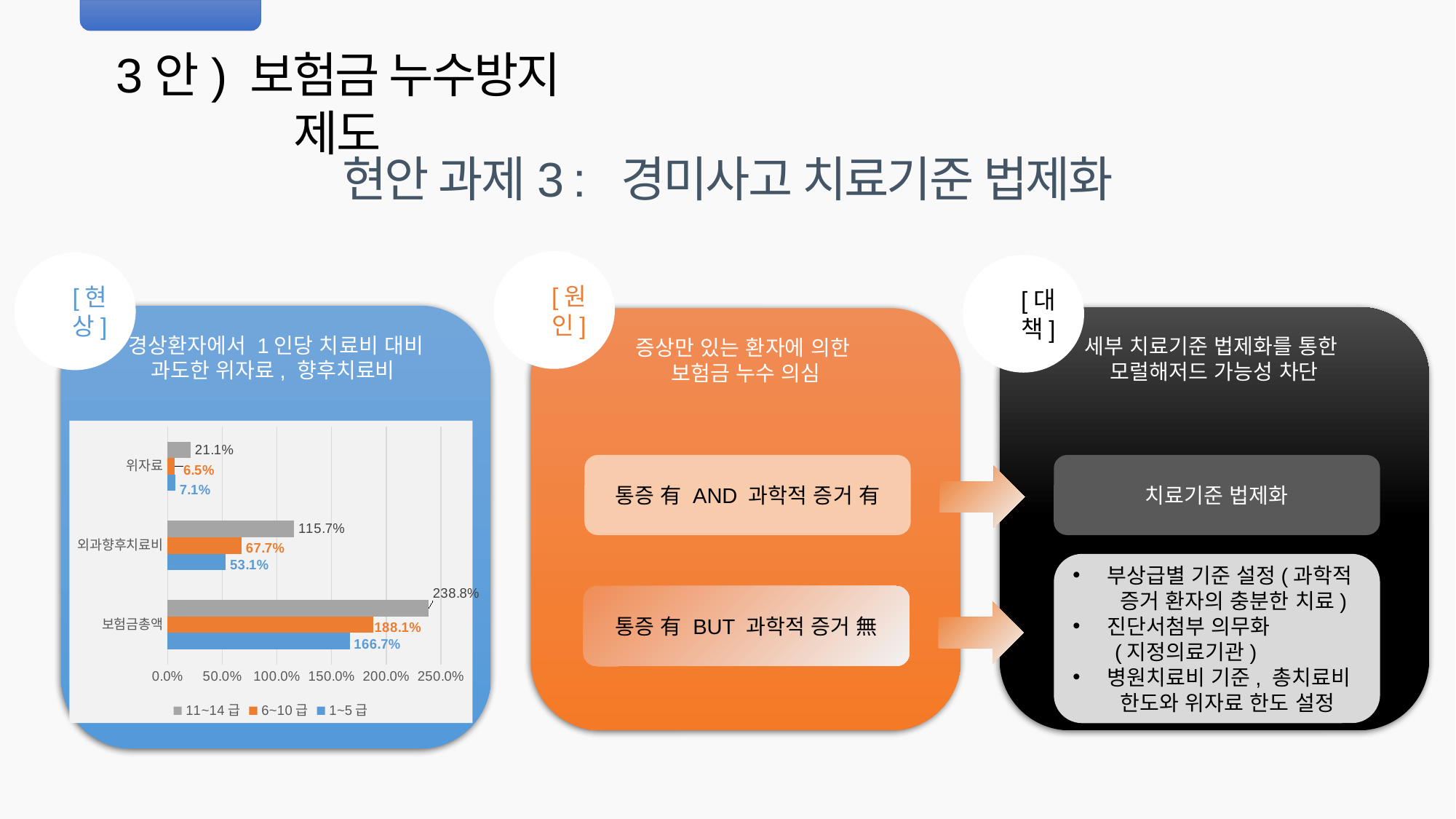

3안) 보험금 누수방지 제도
현안 과제3 :  경미사고 치료기준 법제화
[원인]
[현상]
[대책]
경상환자에서 1인당 치료비 대비
과도한 위자료, 향후치료비
세부 치료기준 법제화를 통한
모럴해저드 가능성 차단
증상만 있는 환자에 의한
보험금 누수 의심

### Chart

| Category | 1~5급 | 6~10급 | 11~14급 |
|---|---|---|---|
| 보험금총액 | 1.667 | 1.881 | 2.388 |
| 외과향후치료비 | 0.531 | 0.677 | 1.157 |
| 위자료 | 0.071 | 0.065 | 0.211 |
통증 有 AND 과학적 증거 有
치료기준 법제화

부상급별 기준 설정(과학적
        증거 환자의 충분한 치료)
진단서첨부 의무화
       (지정의료기관)
병원치료비 기준, 총치료비
        한도와 위자료 한도 설정
통증 有 BUT 과학적 증거 無